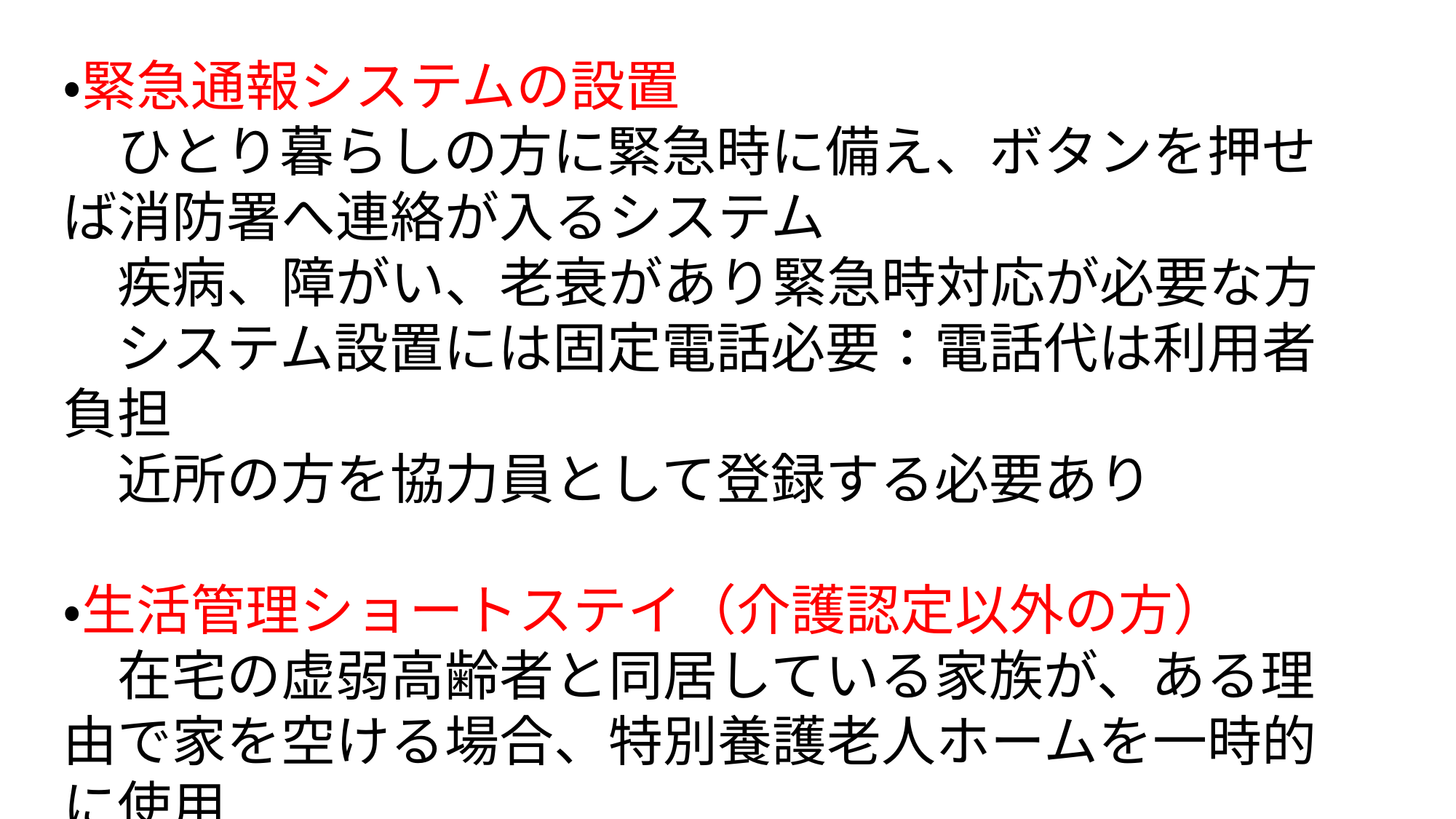

・緊急通報システムの設置
　ひとり暮らしの方に緊急時に備え、ボタンを押せば消防署へ連絡が入るシステム
　疾病、障がい、老衰があり緊急時対応が必要な方
　システム設置には固定電話必要：電話代は利用者負担
　近所の方を協力員として登録する必要あり

・生活管理ショートステイ（介護認定以外の方）
　在宅の虚弱高齢者と同居している家族が、ある理由で家を空ける場合、特別養護老人ホームを一時的に使用
　半年間に６日以内で利用可